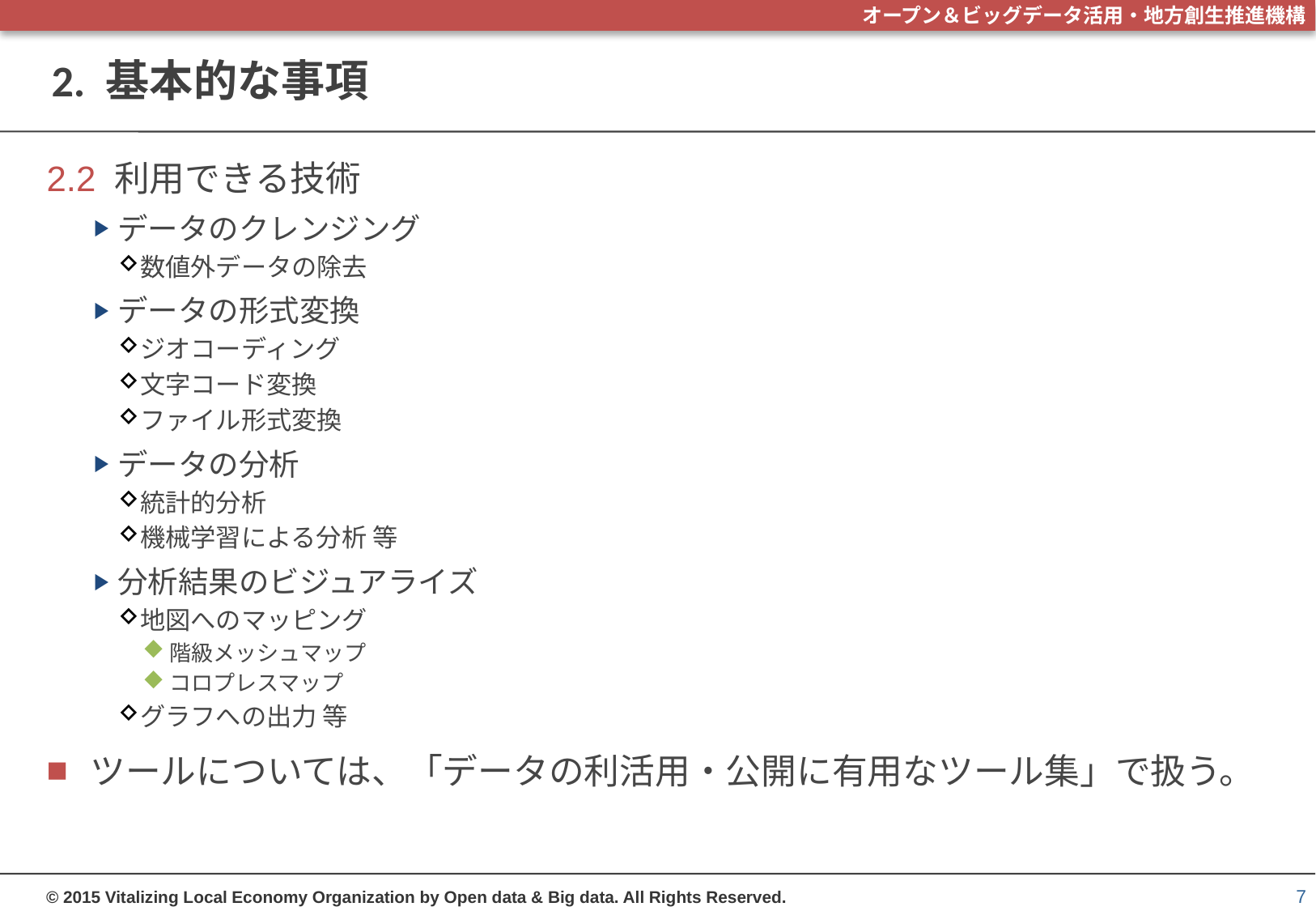

# 2. 基本的な事項
2.2 利用できる技術
データのクレンジング
数値外データの除去
データの形式変換
ジオコーディング
文字コード変換
ファイル形式変換
データの分析
統計的分析
機械学習による分析 等
分析結果のビジュアライズ
地図へのマッピング
階級メッシュマップ
コロプレスマップ
グラフへの出力 等
ツールについては、「データの利活用・公開に有用なツール集」で扱う。
7